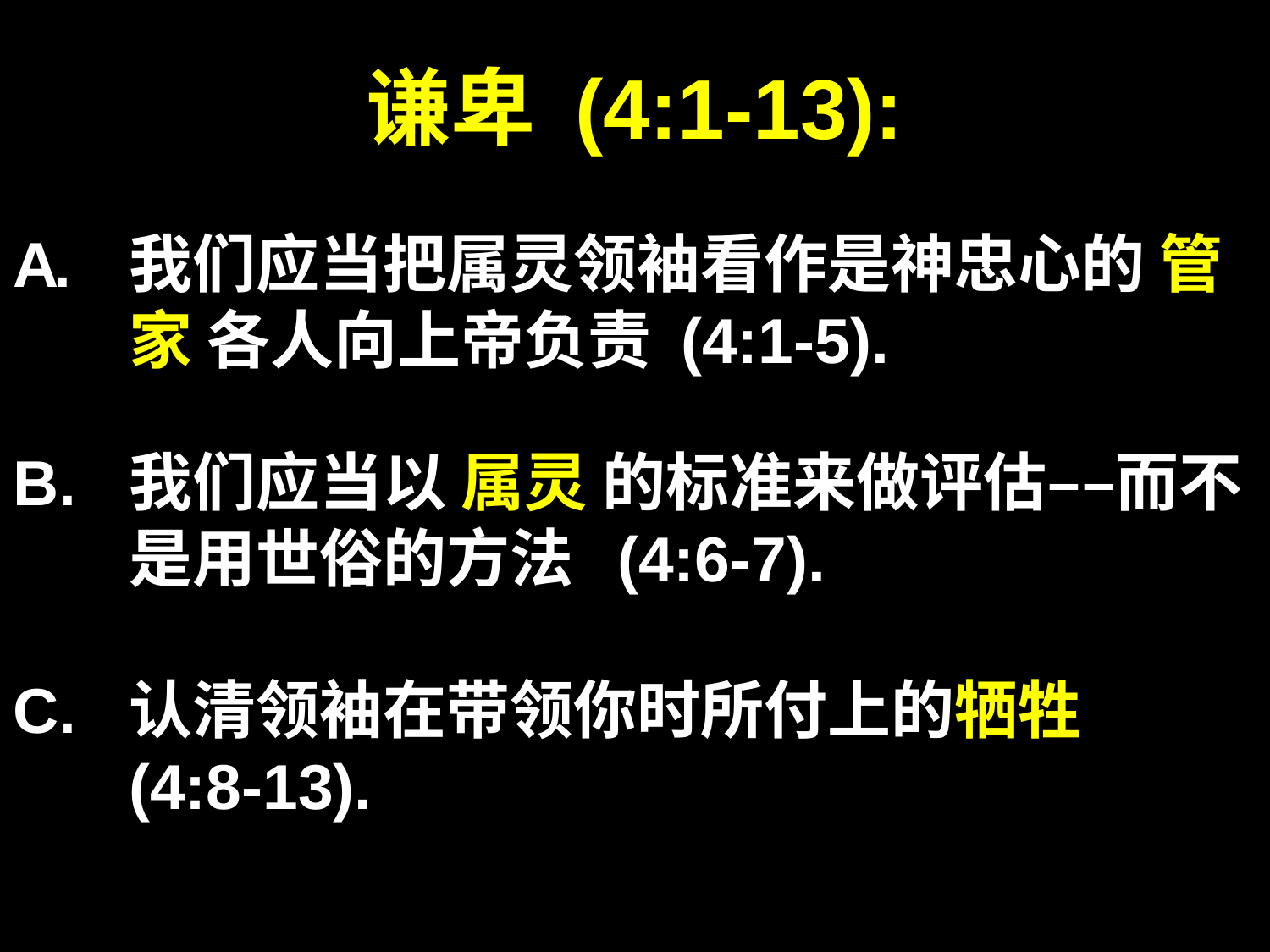

谦卑 (4:1-13):
我们应当把属灵领袖看作是神忠心的 管家 各人向上帝负责 (4:1-5).
B.	我们应当以 属灵 的标准来做评估––而不是用世俗的方法  (4:6-7).
C.	认清领袖在带领你时所付上的牺牲  (4:8-13).